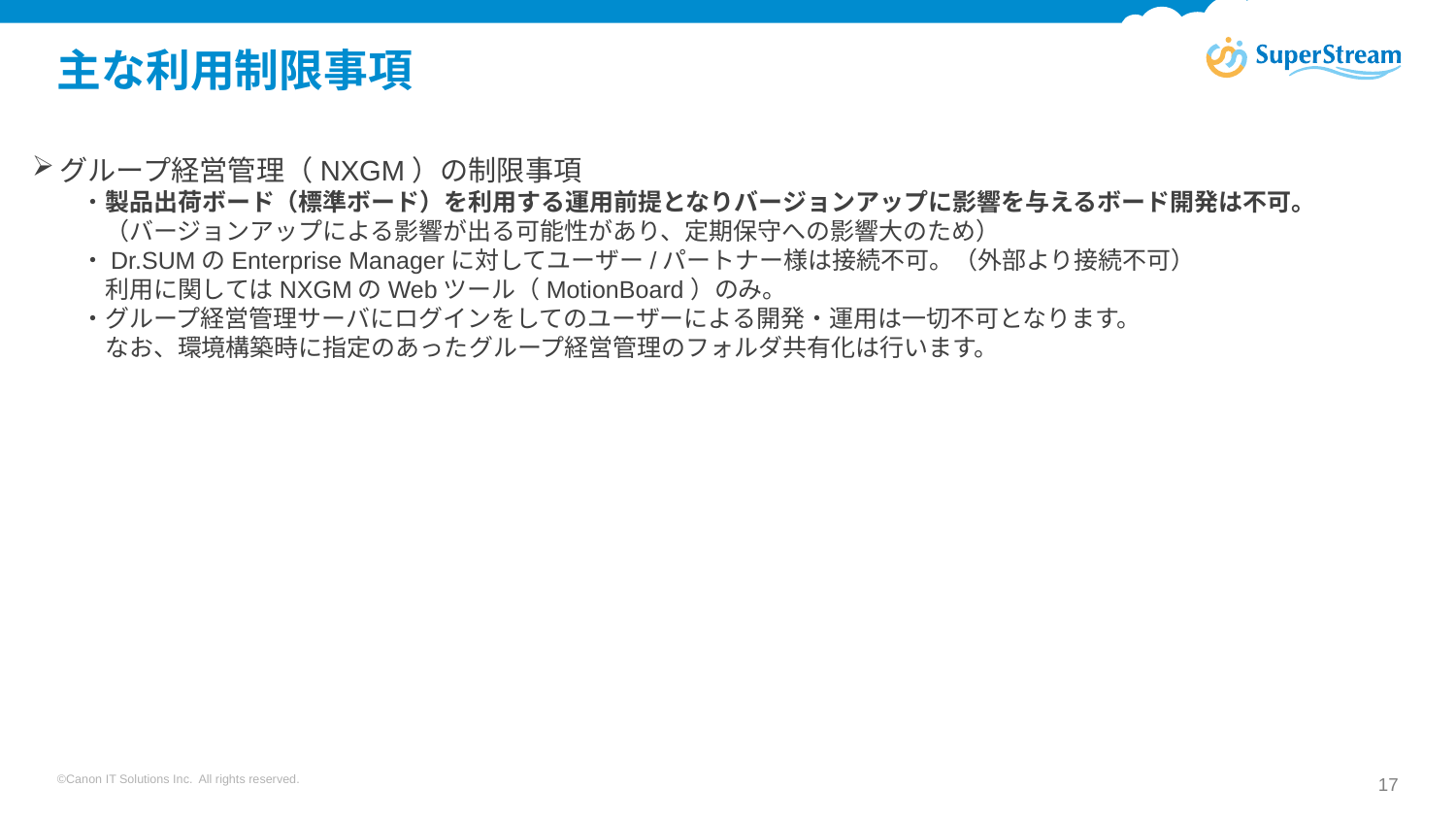

# 主な利用制限事項
グループ経営管理（NXGM）の制限事項
　　・製品出荷ボード（標準ボード）を利用する運用前提となりバージョンアップに影響を与えるボード開発は不可。
　　　（バージョンアップによる影響が出る可能性があり、定期保守への影響大のため）
　　・Dr.SUMのEnterprise Managerに対してユーザー/パートナー様は接続不可。（外部より接続不可）
　　　利用に関してはNXGMのWebツール（MotionBoard）のみ。
　　・グループ経営管理サーバにログインをしてのユーザーによる開発・運用は一切不可となります。
　　　なお、環境構築時に指定のあったグループ経営管理のフォルダ共有化は行います。
©Canon IT Solutions Inc.  All rights reserved.
17